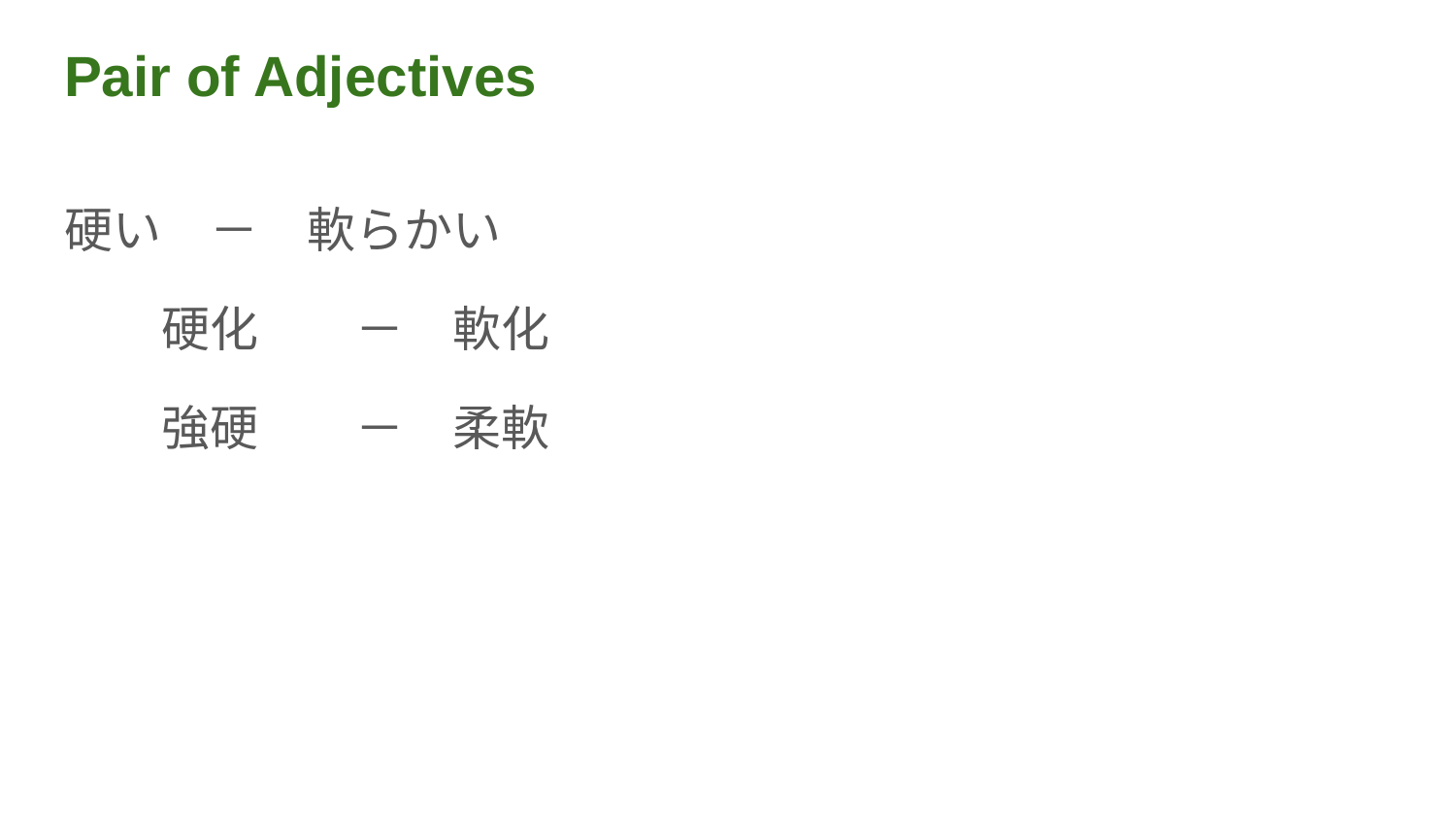

# Pair of Adjectives
硬い　－　軟らかい
　　硬化　　－　軟化
　　強硬　　－　柔軟